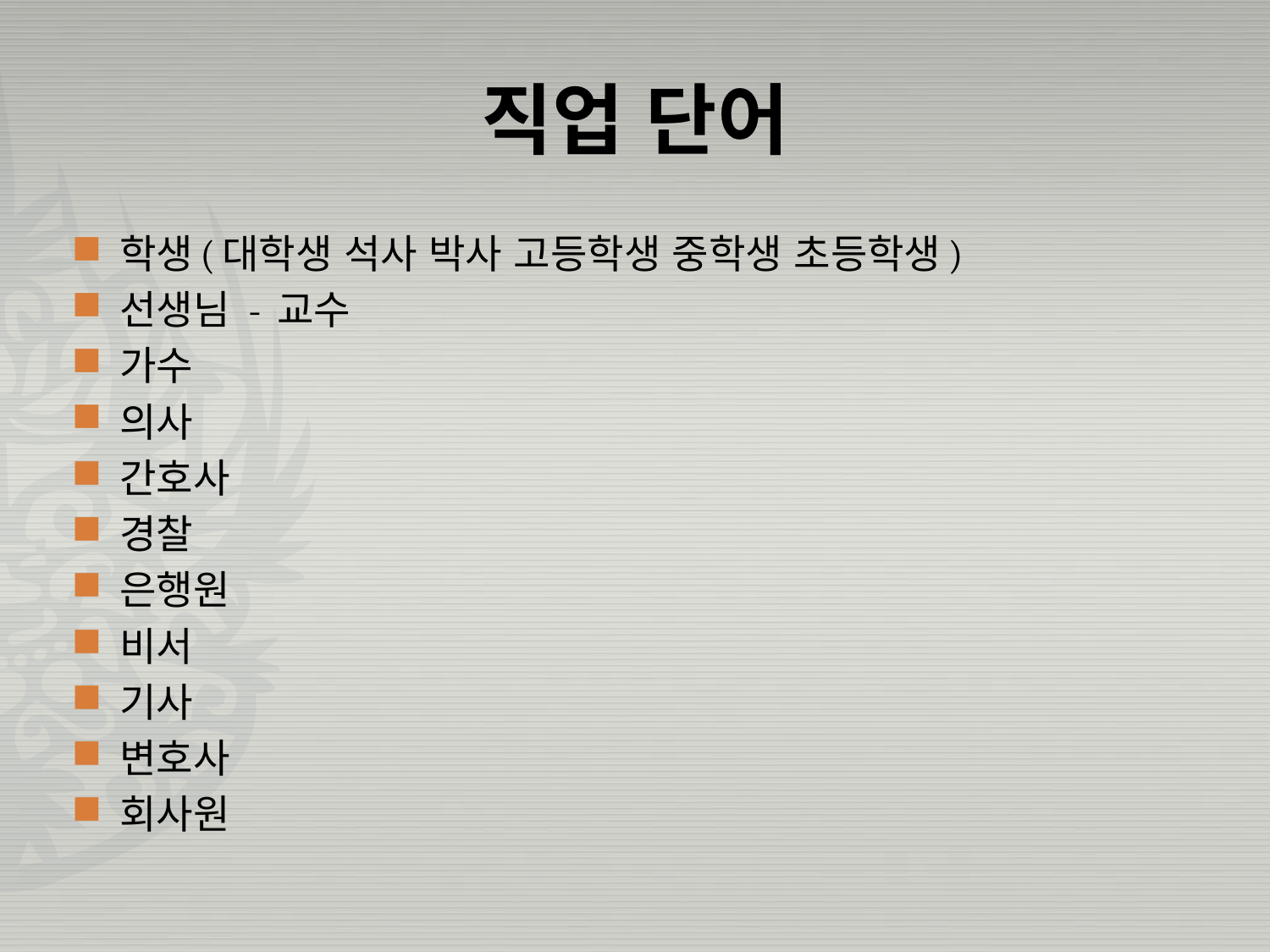

# 직업 단어
학생(대학생 석사 박사 고등학생 중학생 초등학생)
선생님 - 교수
가수
의사
간호사
경찰
은행원
비서
기사
변호사
회사원